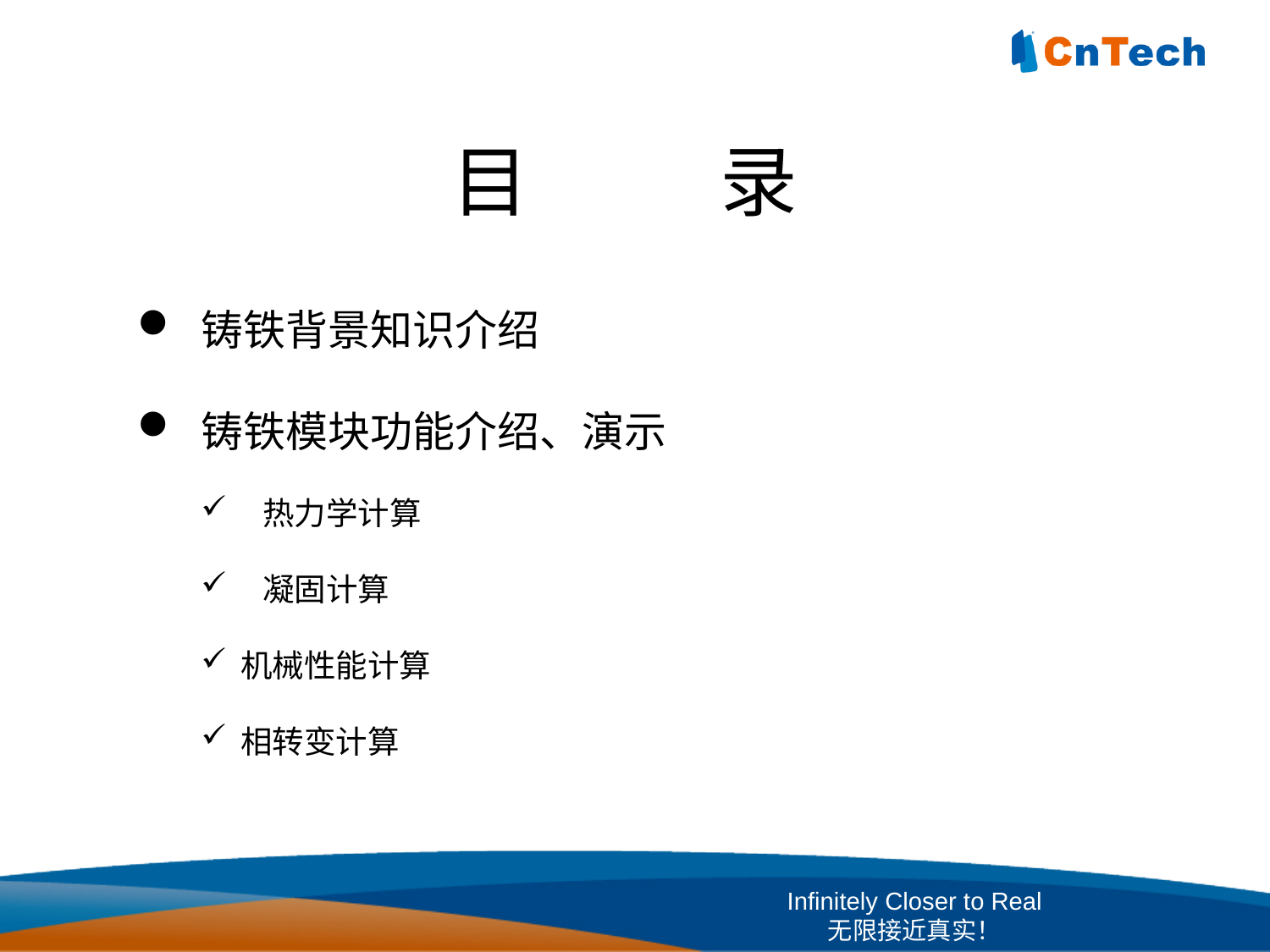

目           录
铸铁背景知识介绍
铸铁模块功能介绍、演示
  热力学计算
  凝固计算
机械性能计算
相转变计算